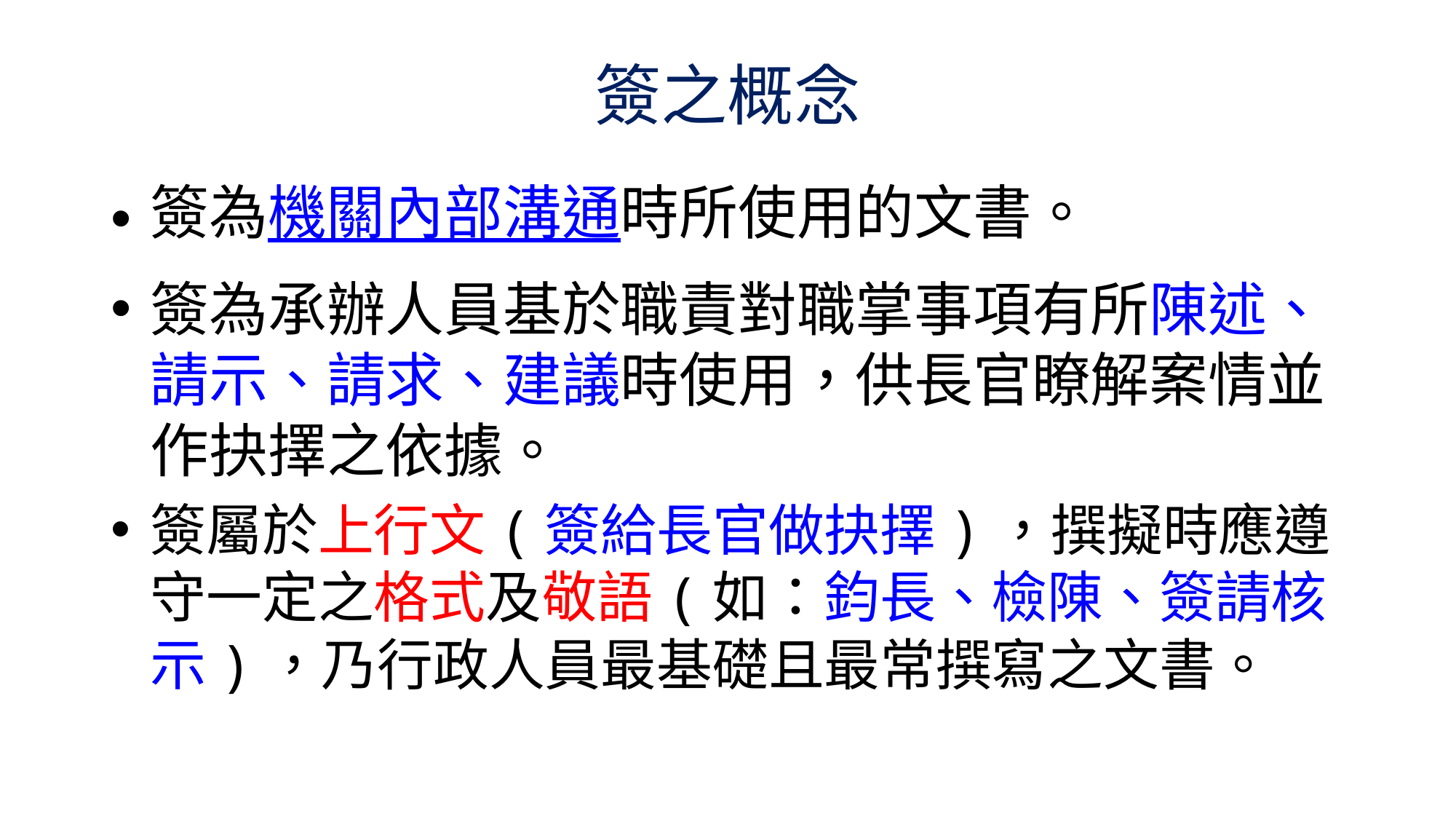

# 簽之概念
簽為機關內部溝通時所使用的文書。
簽為承辦人員基於職責對職掌事項有所陳述、請示、請求、建議時使用，供長官瞭解案情並作抉擇之依據。
簽屬於上行文(簽給長官做抉擇)，撰擬時應遵守一定之格式及敬語(如：鈞長、檢陳、簽請核示)，乃行政人員最基礎且最常撰寫之文書。